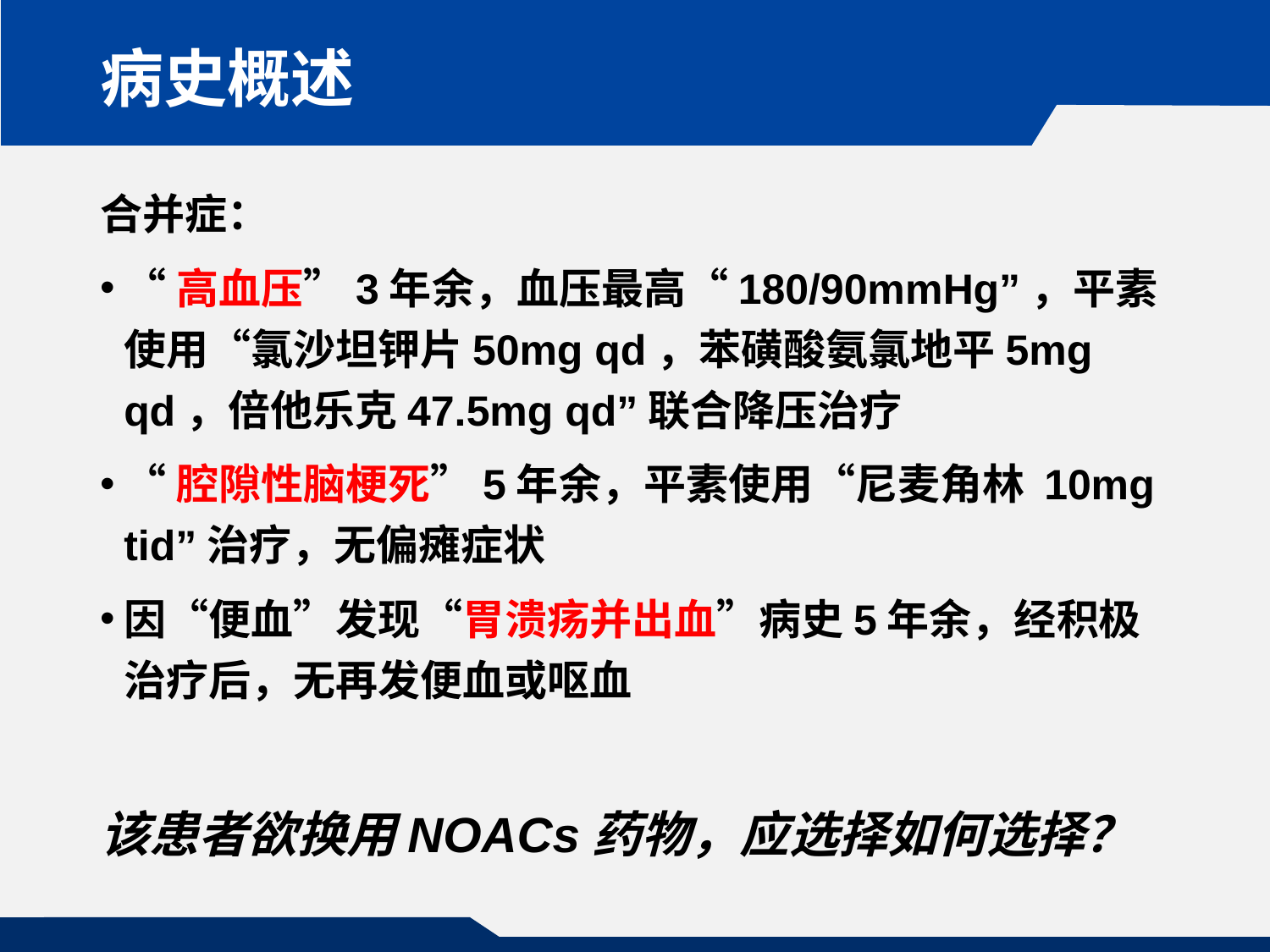

# 病史概述
合并症：
“高血压”3年余，血压最高“180/90mmHg”，平素使用“氯沙坦钾片50mg qd，苯磺酸氨氯地平5mg qd，倍他乐克47.5mg qd”联合降压治疗
“腔隙性脑梗死”5年余，平素使用“尼麦角林 10mg tid”治疗，无偏瘫症状
因“便血”发现“胃溃疡并出血”病史5年余，经积极治疗后，无再发便血或呕血

该患者欲换用NOACs药物，应选择如何选择？